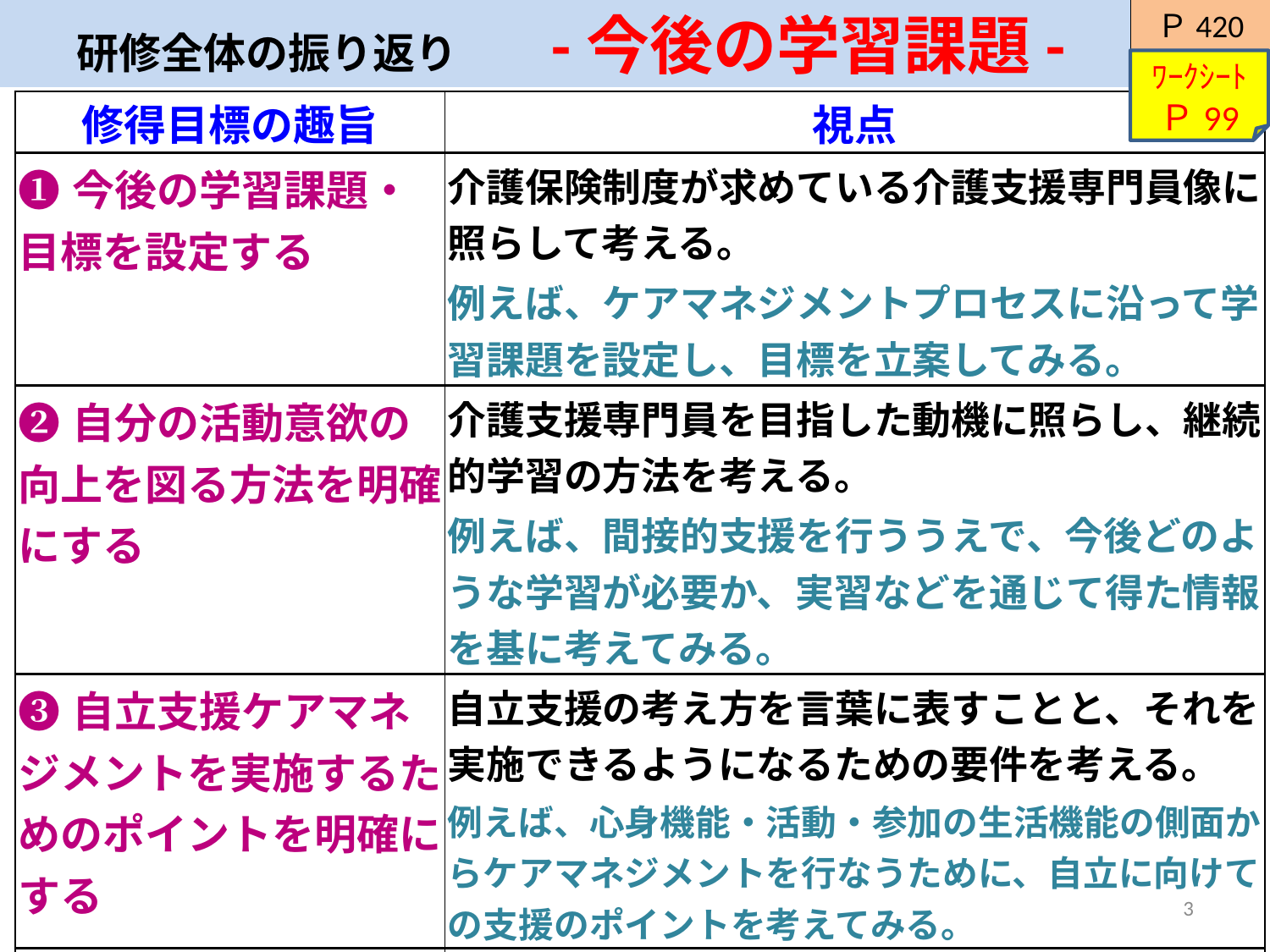

Ｐ420
# 研修全体の振り返り　　-今後の学習課題-
ﾜｰｸｼｰﾄ
Ｐ99
| 修得目標の趣旨 | 視点 |
| --- | --- |
| ➊今後の学習課題・目標を設定する | 介護保険制度が求めている介護支援専門員像に照らして考える。   例えば、ケアマネジメントプロセスに沿って学習課題を設定し、目標を立案してみる。 |
| ➋自分の活動意欲の向上を図る方法を明確にする | 介護支援専門員を目指した動機に照らし、継続的学習の方法を考える。   例えば、間接的支援を行ううえで、今後どのような学習が必要か、実習などを通じて得た情報を基に考えてみる。 |
| ❸自立支援ケアマネジメントを実施するためのポイントを明確にする | 自立支援の考え方を言葉に表すことと、それを実施できるようになるための要件を考える。   例えば、心身機能・活動・参加の生活機能の側面からケアマネジメントを行なうために、自立に向けての支援のポイントを考えてみる。 |
| ❹介護支援専門員としての活動の準備をする | 実際に実に就くまでの具体的な準備内容を考える。   例えば、社会資源の把握やその他必要な準備について考えてみる。 |
3